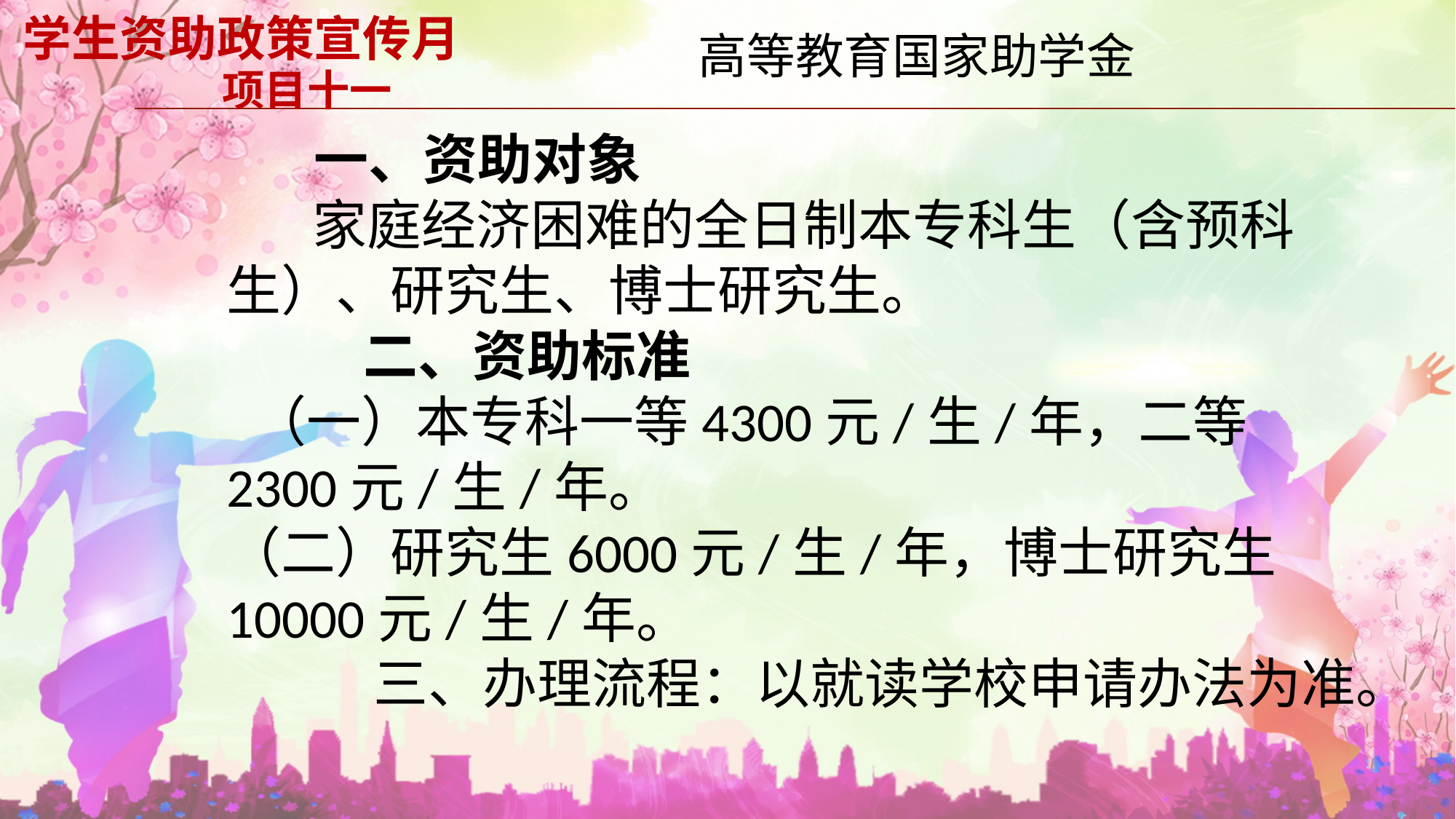

# 学生资助政策宣传月 项目十一
                    高等教育国家助学金

      一、资助对象
      家庭经济困难的全日制本专科生（含预科生）、研究生、博士研究生。
          二、资助标准
 （一）本专科一等4300元/生/年，二等2300元/生/年。
（二）研究生6000元/生/年，博士研究生10000元/生/年。
           三、办理流程：以就读学校申请办法为准。